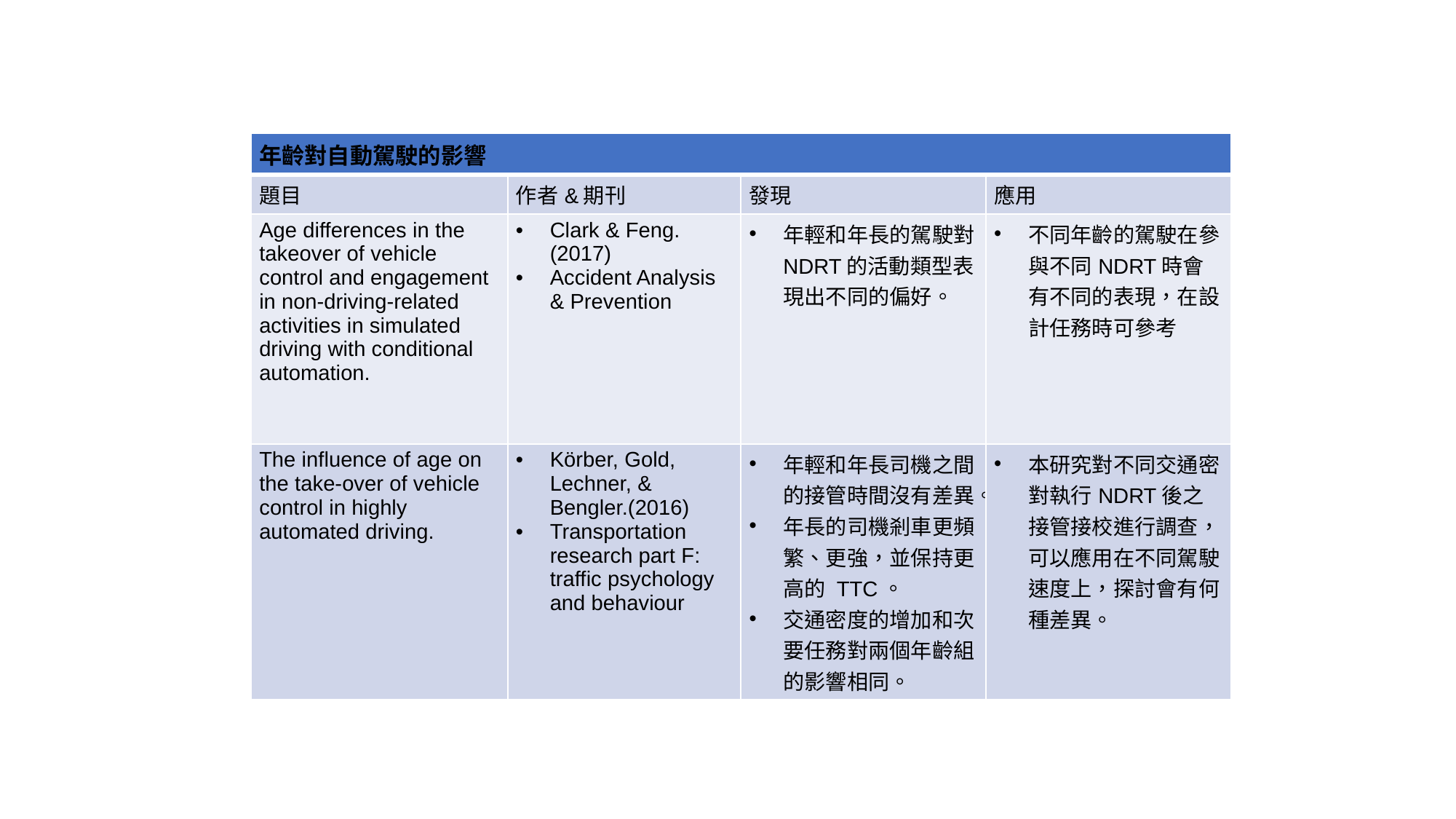

| 年齡對自動駕駛的影響 |  |  |  |
| --- | --- | --- | --- |
| 題目 | 作者&期刊 | 發現 | 應用 |
| Age differences in the takeover of vehicle control and engagement in non-driving-related activities in simulated driving with conditional automation. | Clark & Feng.(2017) Accident Analysis & Prevention | 年輕和年長的駕駛對NDRT的活動類型表現出不同的偏好。 | 不同年齡的駕駛在參與不同NDRT時會有不同的表現，在設計任務時可參考 |
| The influence of age on the take-over of vehicle control in highly automated driving. | Körber, Gold, Lechner, & Bengler.(2016) Transportation research part F: traffic psychology and behaviour | 年輕和年長司機之間的接管時間沒有差異。 年長的司機剎車更頻繁、更強，並保持更高的 TTC。 交通密度的增加和次要任務對兩個年齡組的影響相同。 | 本研究對不同交通密對執行NDRT後之接管接校進行調查，可以應用在不同駕駛速度上，探討會有何種差異。 |